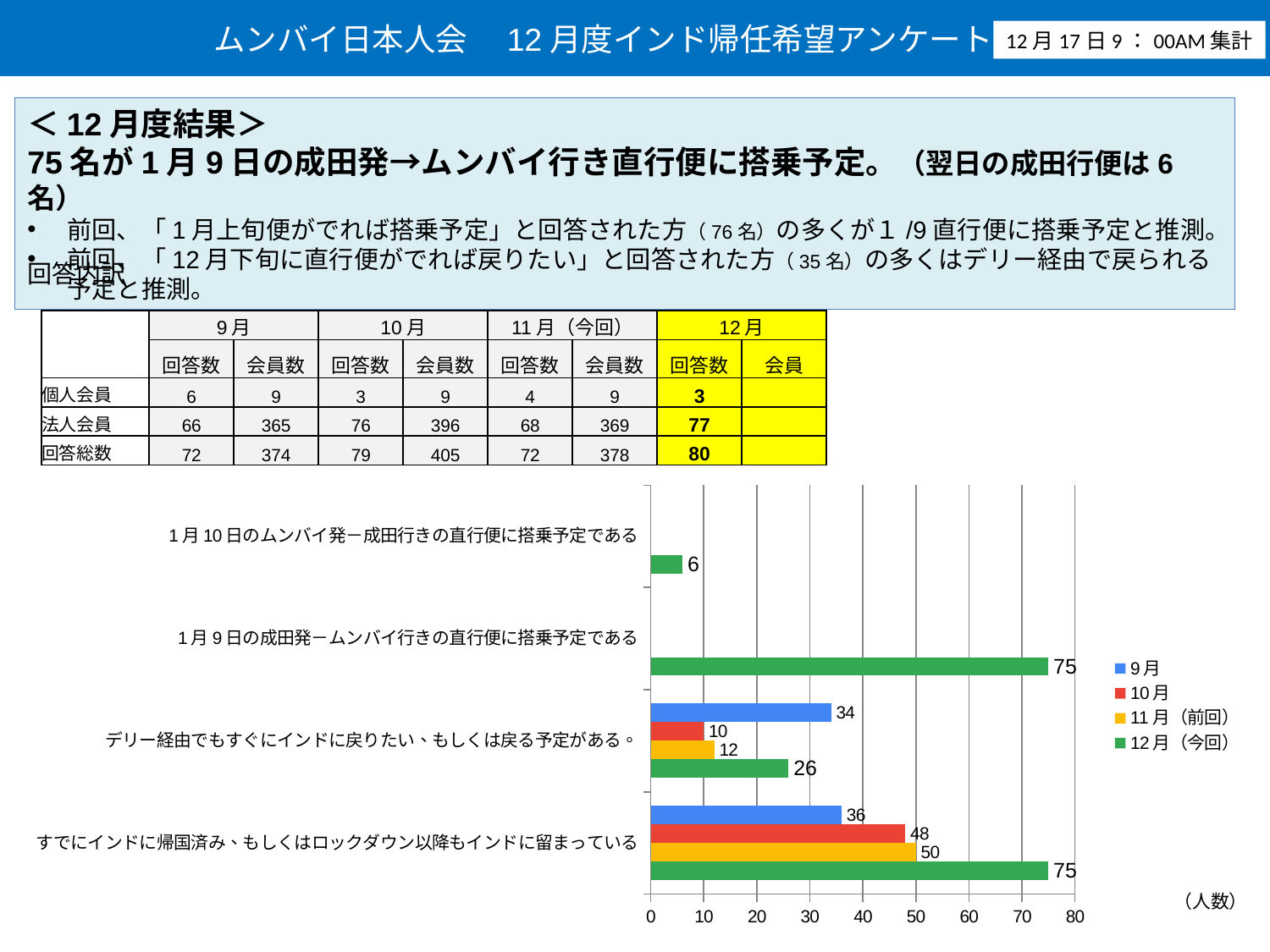

ムンバイ日本人会　12月度インド帰任希望アンケート速報
12月17日9：00AM集計
＜12月度結果＞
75名が1月9日の成田発→ムンバイ行き直行便に搭乗予定。（翌日の成田行便は6名）
前回、「1月上旬便がでれば搭乗予定」と回答された方（76名）の多くが１/9直行便に搭乗予定と推測。
前回、「12月下旬に直行便がでれば戻りたい」と回答された方（35名）の多くはデリー経由で戻られる予定と推測。
回答内訳
|  | 9月 |  | 10月 |  | 11月（今回） |  | 12月 |  |
| --- | --- | --- | --- | --- | --- | --- | --- | --- |
|  | 回答数 | 会員数 | 回答数 | 会員数 | 回答数 | 会員数 | 回答数 | 会員 |
| 個人会員 | 6 | 9 | 3 | 9 | 4 | 9 | 3 |  |
| 法人会員 | 66 | 365 | 76 | 396 | 68 | 369 | 77 |  |
| 回答総数 | 72 | 374 | 79 | 405 | 72 | 378 | 80 |  |

### Chart

| Category | 12月（今回） | 11月（前回） | 10月 | 9月 |
|---|---|---|---|---|
| すでにインドに帰国済み、もしくはロックダウン以降もインドに留まっている | 75.0 | 50.0 | 48.0 | 36.0 |
| デリー経由でもすぐにインドに戻りたい、もしくは戻る予定がある。 | 26.0 | 12.0 | 10.0 | 34.0 |
| 1月9日の成田発－ムンバイ行きの直行便に搭乗予定である | 75.0 | None | None | None |
| 1月10日のムンバイ発－成田行きの直行便に搭乗予定である | 6.0 | None | None | None |
（人数）